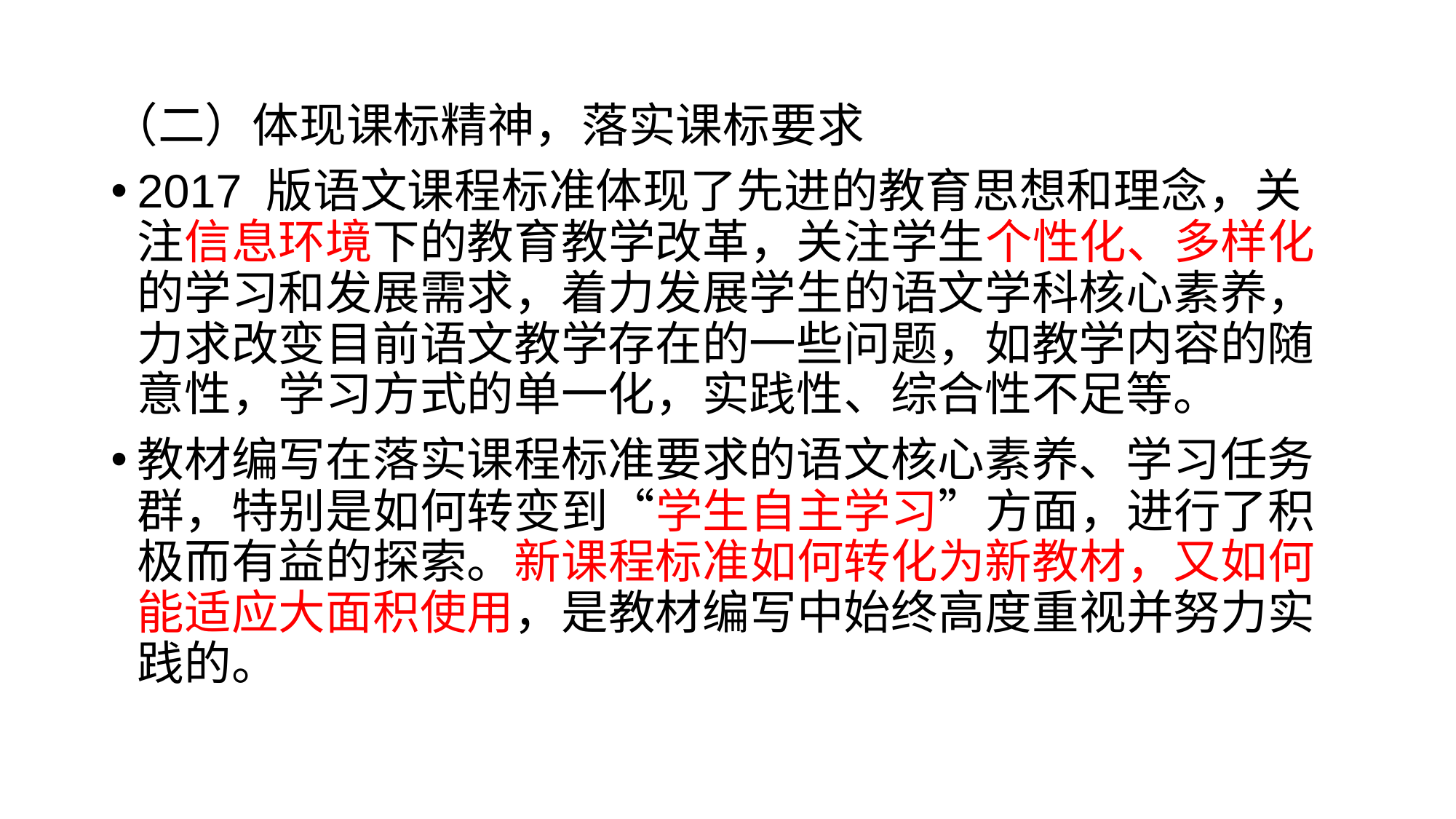

（二）体现课标精神，落实课标要求
2017 版语文课程标准体现了先进的教育思想和理念，关注信息环境下的教育教学改革，关注学生个性化、多样化的学习和发展需求，着力发展学生的语文学科核心素养，力求改变目前语文教学存在的一些问题，如教学内容的随意性，学习方式的单一化，实践性、综合性不足等。
教材编写在落实课程标准要求的语文核心素养、学习任务群，特别是如何转变到“学生自主学习”方面，进行了积极而有益的探索。新课程标准如何转化为新教材，又如何能适应大面积使用，是教材编写中始终高度重视并努力实践的。